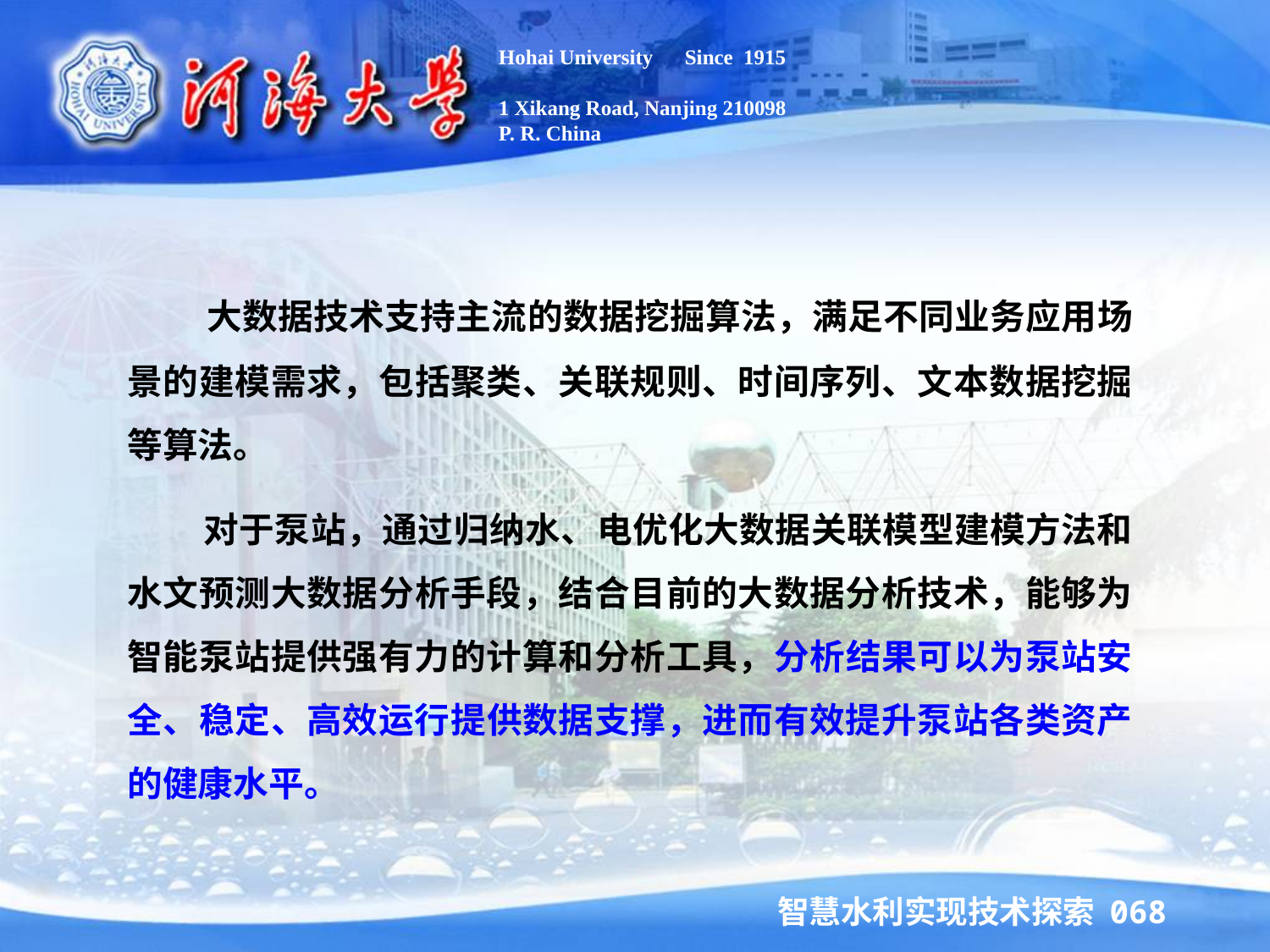

Hohai University      Since  1915
1 Xikang Road, Nanjing 210098
P. R. China
       大数据技术支持主流的数据挖掘算法，满足不同业务应用场景的建模需求，包括聚类、关联规则、时间序列、文本数据挖掘等算法。
        对于泵站，通过归纳水、电优化大数据关联模型建模方法和水文预测大数据分析手段，结合目前的大数据分析技术，能够为智能泵站提供强有力的计算和分析工具，分析结果可以为泵站安全、稳定、高效运行提供数据支撑，进而有效提升泵站各类资产的健康水平。
智慧水利实现技术探索 068